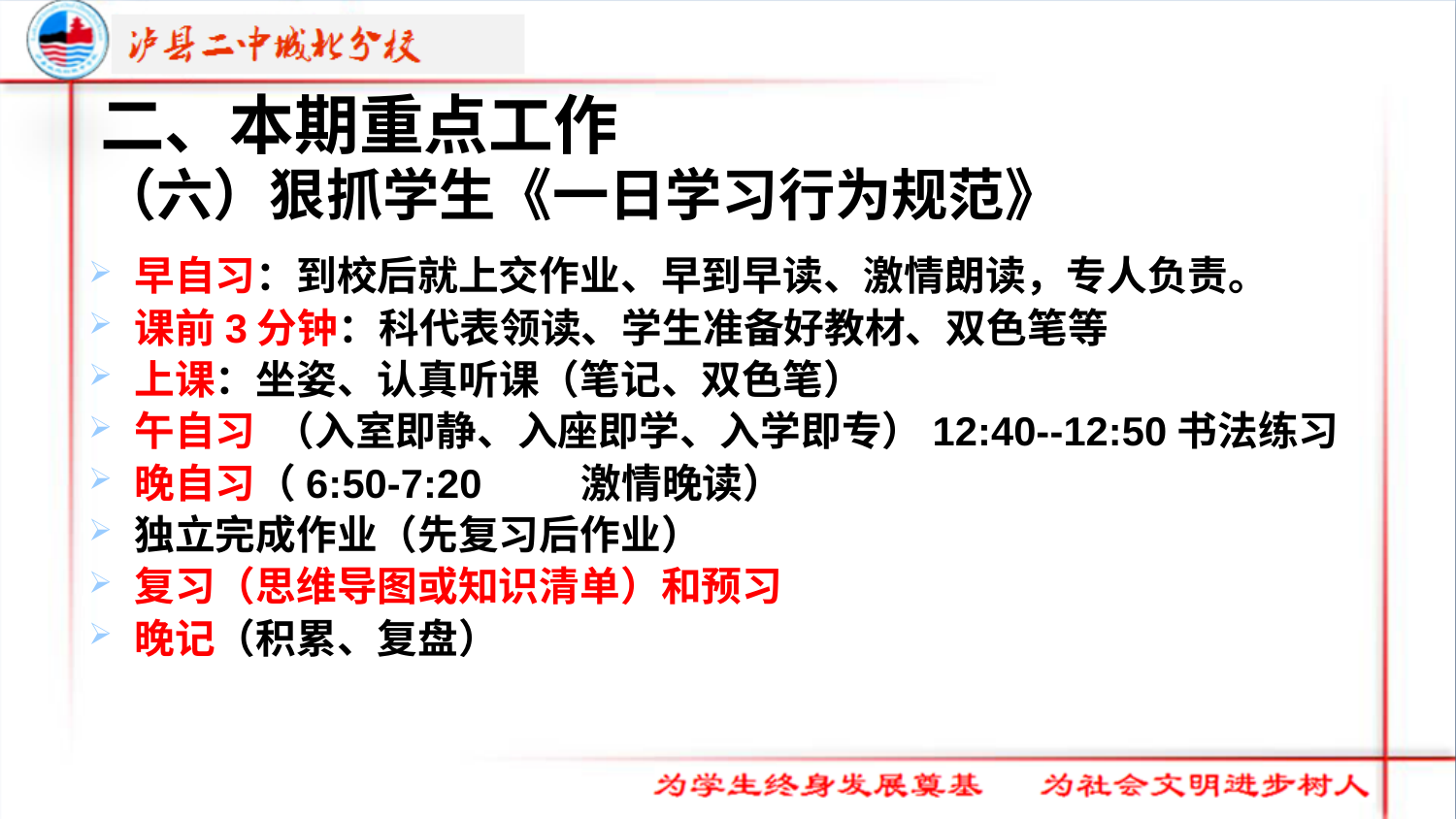

二、本期重点工作
# （六）狠抓学生《一日学习行为规范》
早自习：到校后就上交作业、早到早读、激情朗读，专人负责。
课前3分钟：科代表领读、学生准备好教材、双色笔等
上课：坐姿、认真听课（笔记、双色笔）
午自习  （入室即静、入座即学、入学即专）12:40--12:50书法练习
晚自习（6:50-7:20        激情晚读）
独立完成作业（先复习后作业）
复习（思维导图或知识清单）和预习
晚记（积累、复盘）